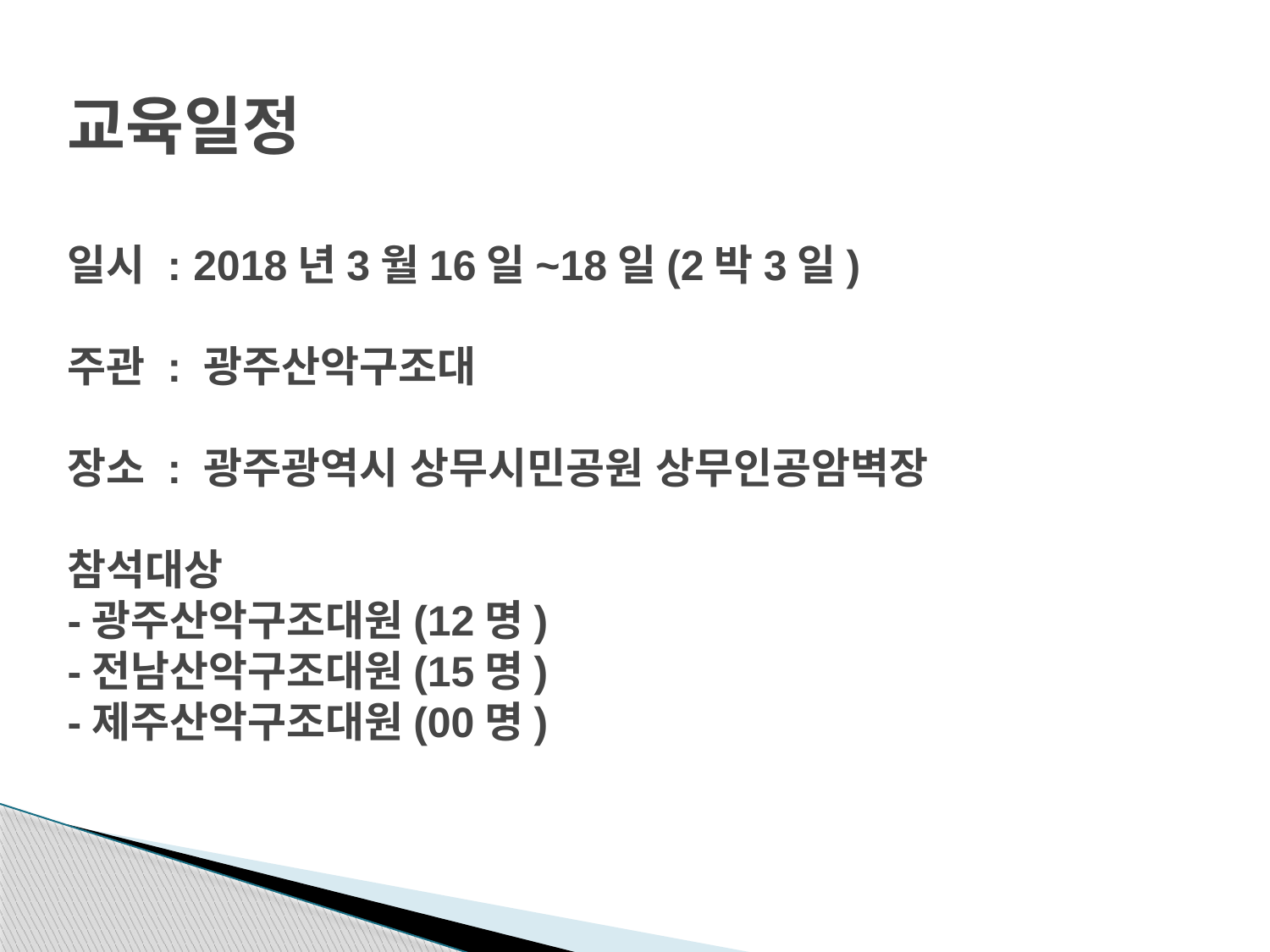

# 교육일정 일시 : 2018년3월16일~18일(2박3일) 주관 : 광주산악구조대 장소 : 광주광역시 상무시민공원 상무인공암벽장 참석대상 -광주산악구조대원(12명) -전남산악구조대원(15명) -제주산악구조대원(00명)